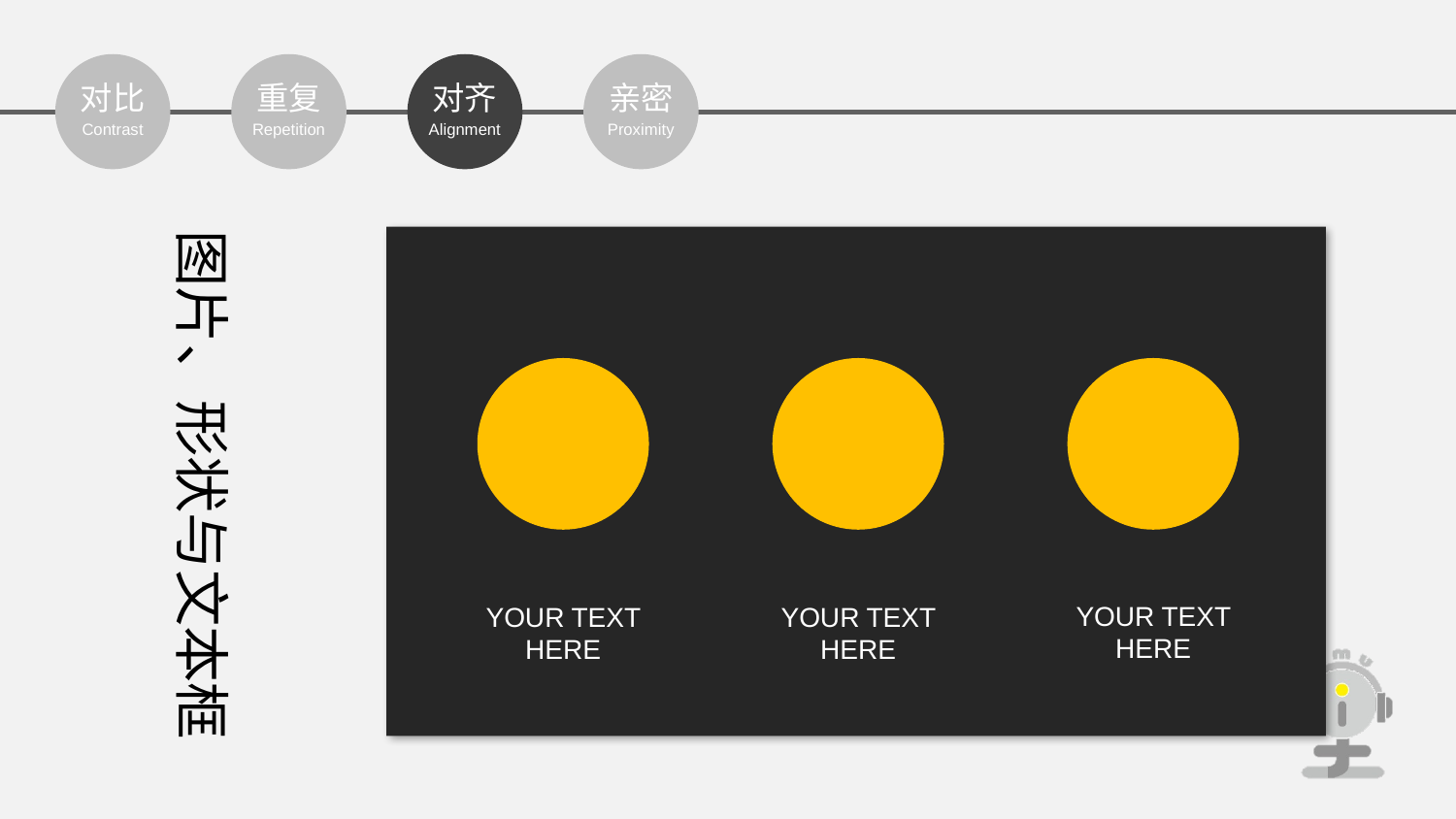

对比
Contrast

对齐
Alignment

亲密
Proximity
重复
Repetition
图片、形状与文本框

YOUR TEXT HERE

YOUR TEXT HERE

YOUR TEXT HERE